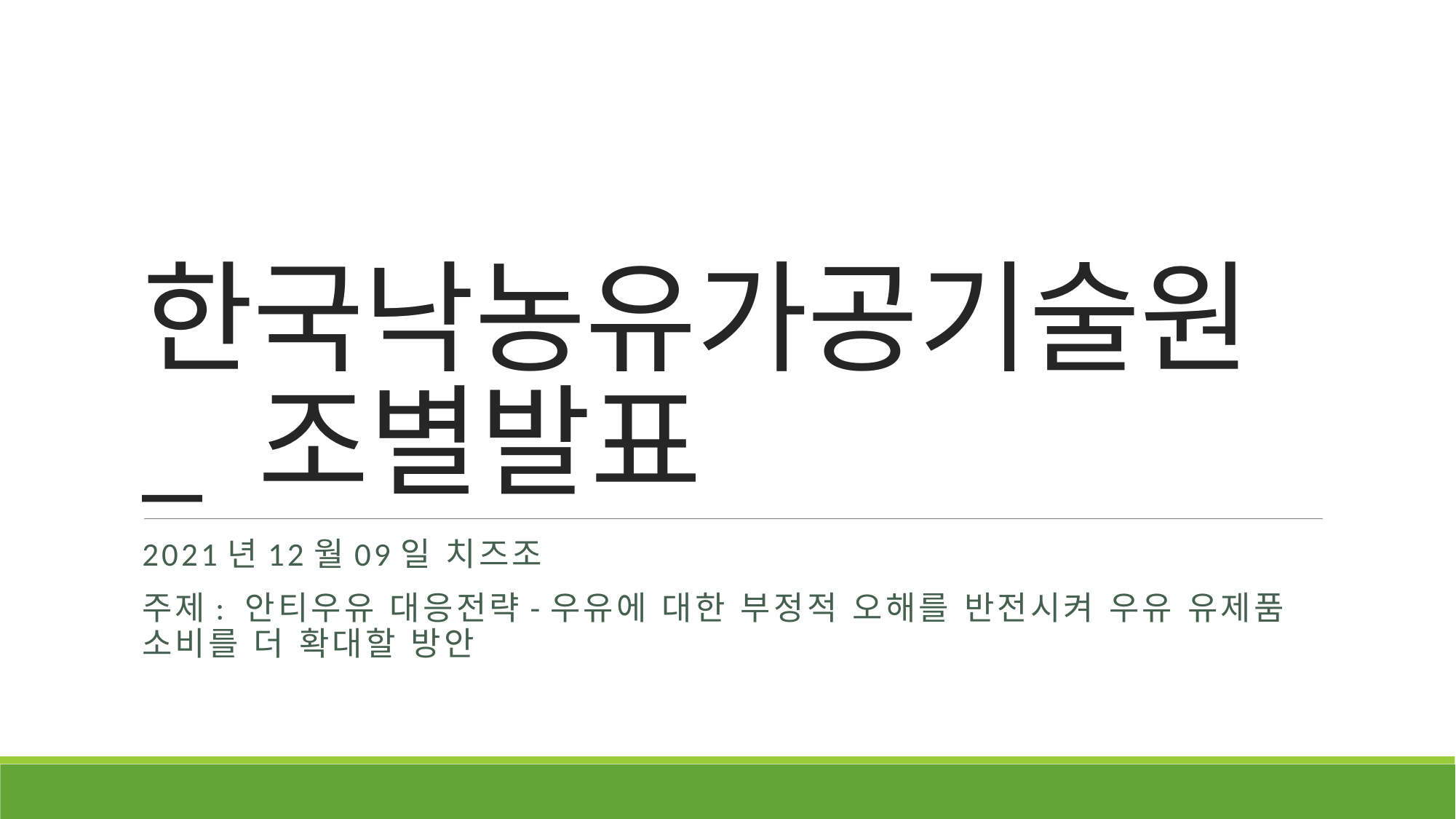

# 한국낙농유가공기술원 _ 조별발표
2021년12월09일 치즈조
주제: 안티우유 대응전략-우유에 대한 부정적 오해를 반전시켜 우유 유제품 소비를 더 확대할 방안